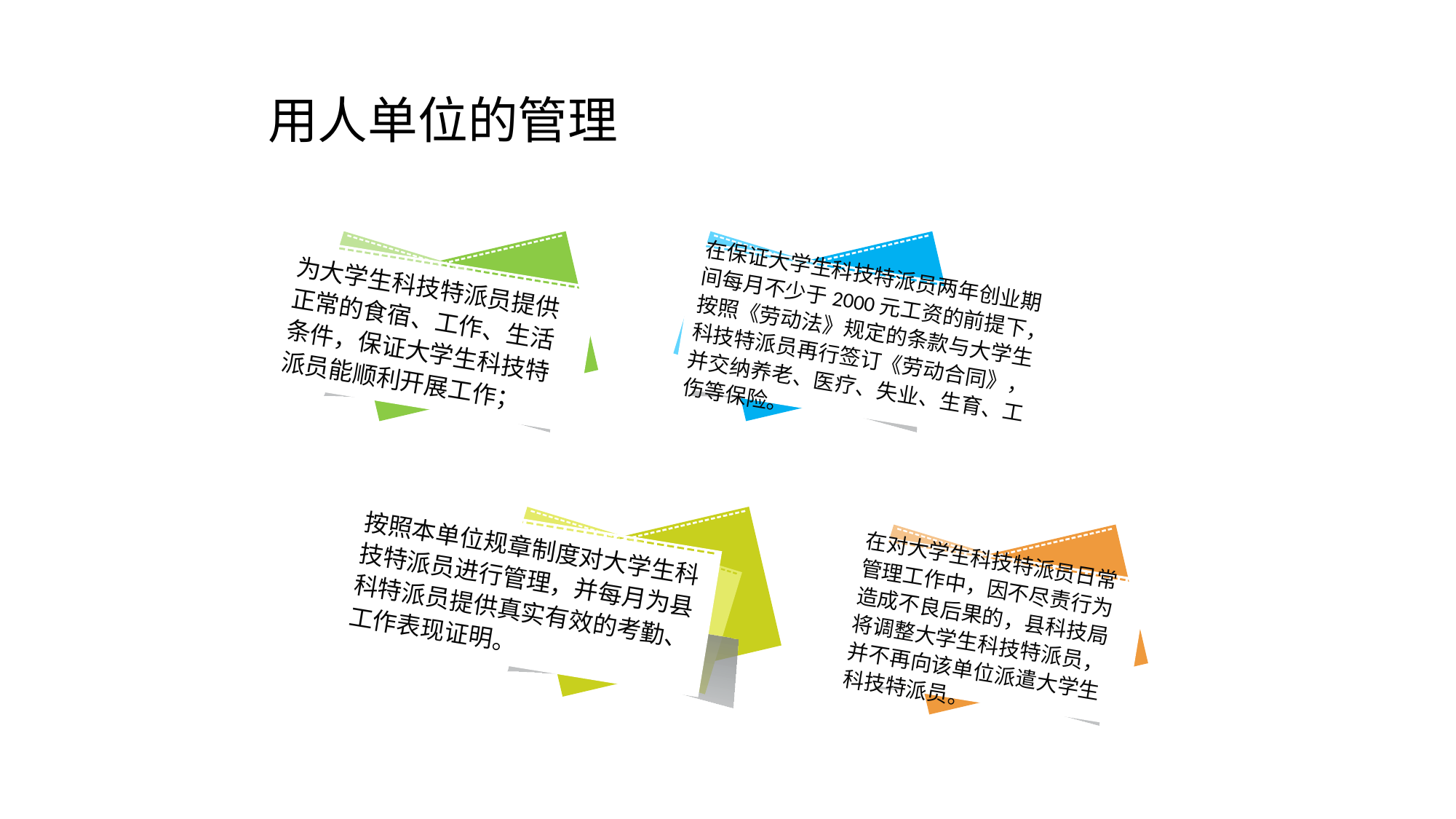

# 用人单位的管理

为大学生科技特派员提供正常的食宿、工作、生活条件，保证大学生科技特派员能顺利开展工作；

在保证大学生科技特派员两年创业期间每月不少于2000元工资的前提下，按照《劳动法》规定的条款与大学生科技特派员再行签订《劳动合同》，并交纳养老、医疗、失业、生育、工伤等保险。

按照本单位规章制度对大学生科技特派员进行管理，并每月为县科特派员提供真实有效的考勤、工作表现证明。

在对大学生科技特派员日常管理工作中，因不尽责行为造成不良后果的，县科技局将调整大学生科技特派员，并不再向该单位派遣大学生科技特派员。